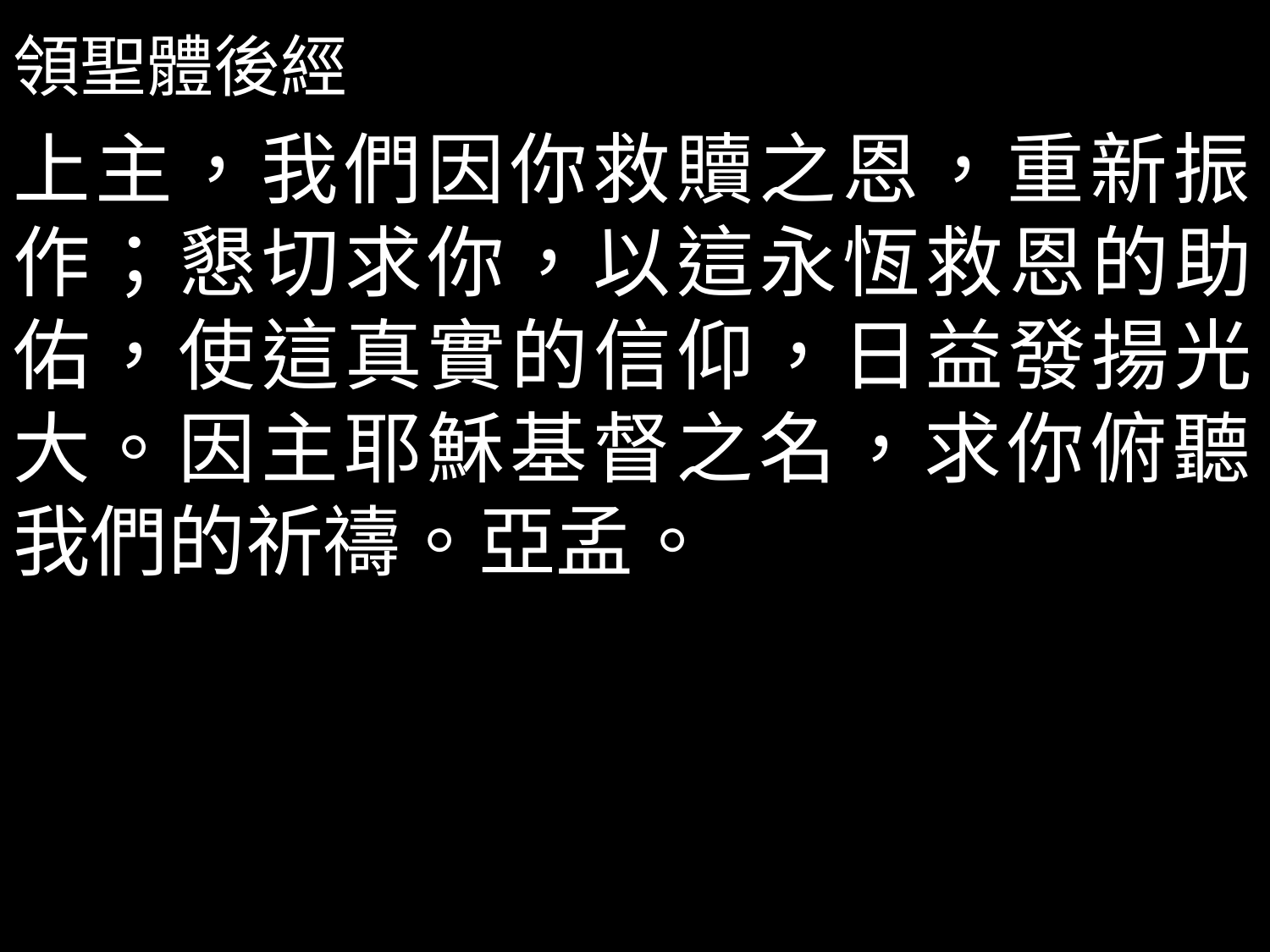

領聖體後經
上主，我們因你救贖之恩，重新振作；懇切求你，以這永恆救恩的助佑，使這真實的信仰，日益發揚光大。因主耶穌基督之名，求你俯聽我們的祈禱。亞孟。